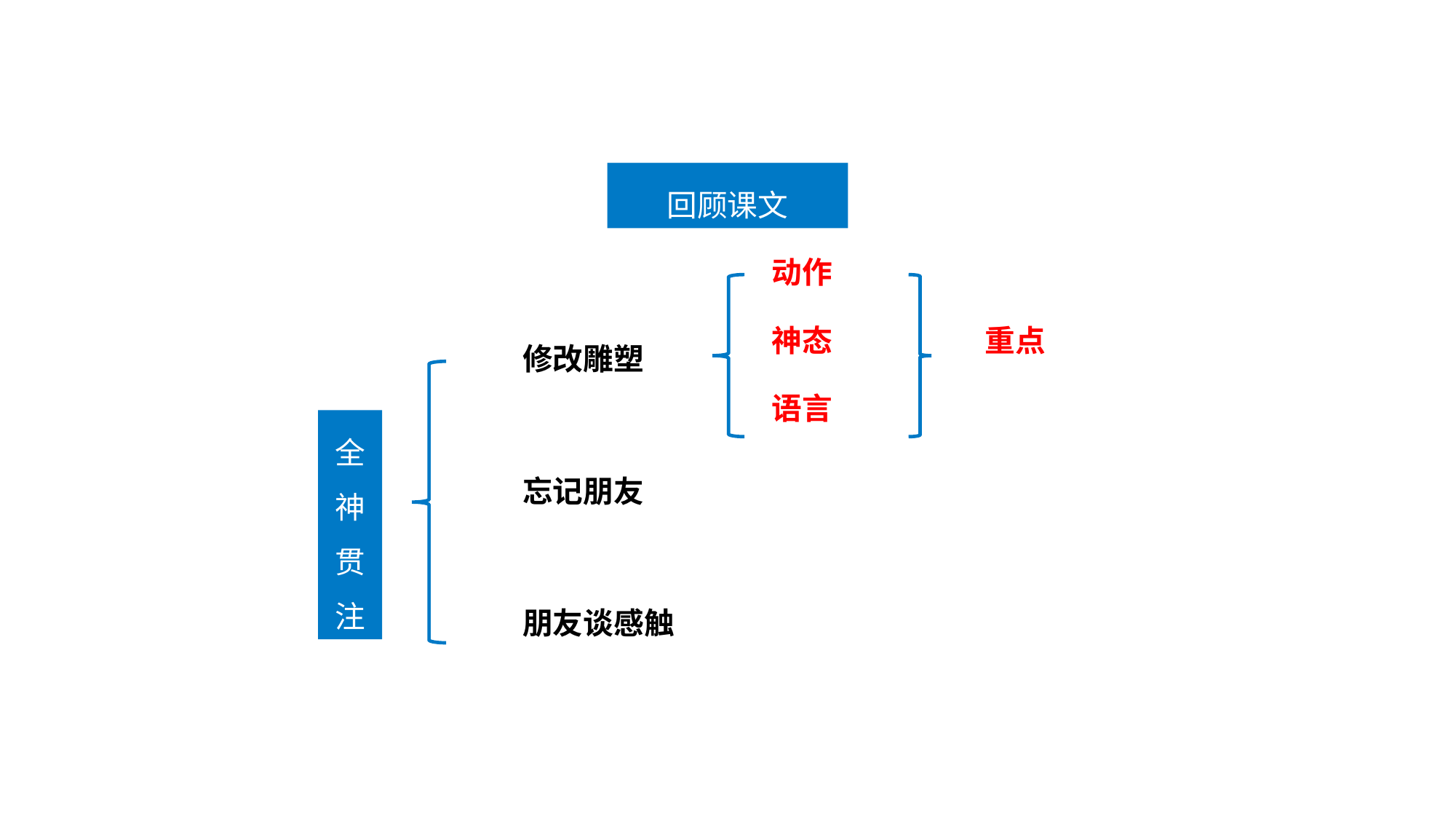

回顾课文
动作

神态
重点
修改雕塑

语言
全神贯注
忘记朋友
朋友谈感触